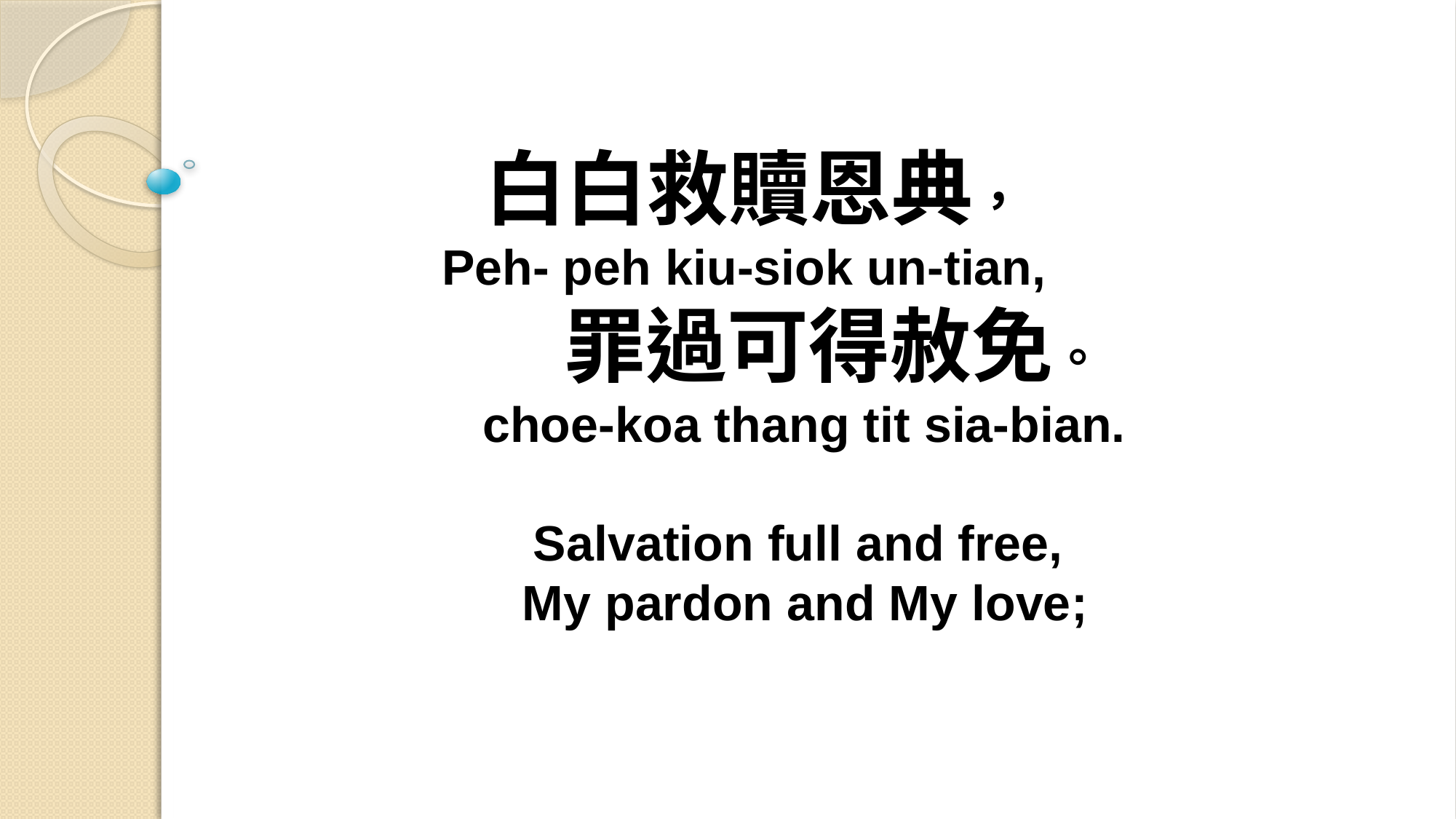

# 白白救贖恩典， Peh- peh kiu-siok un-tian, 罪過可得赦免。 choe-koa thang tit sia-bian. Salvation full and free, My pardon and My love;